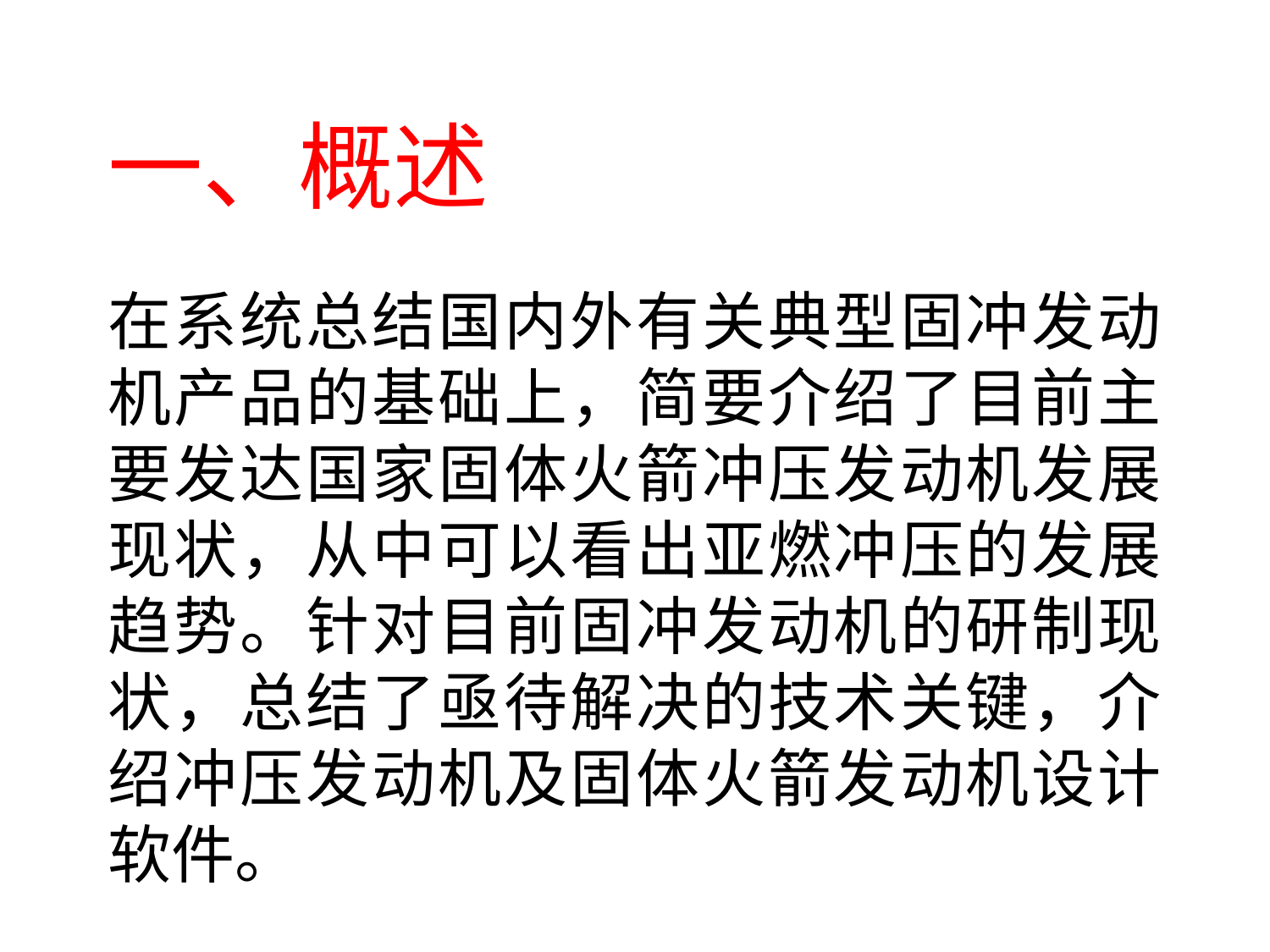

# 一、概述
在系统总结国内外有关典型固冲发动机产品的基础上，简要介绍了目前主要发达国家固体火箭冲压发动机发展现状，从中可以看出亚燃冲压的发展趋势。针对目前固冲发动机的研制现状，总结了亟待解决的技术关键，介绍冲压发动机及固体火箭发动机设计软件。